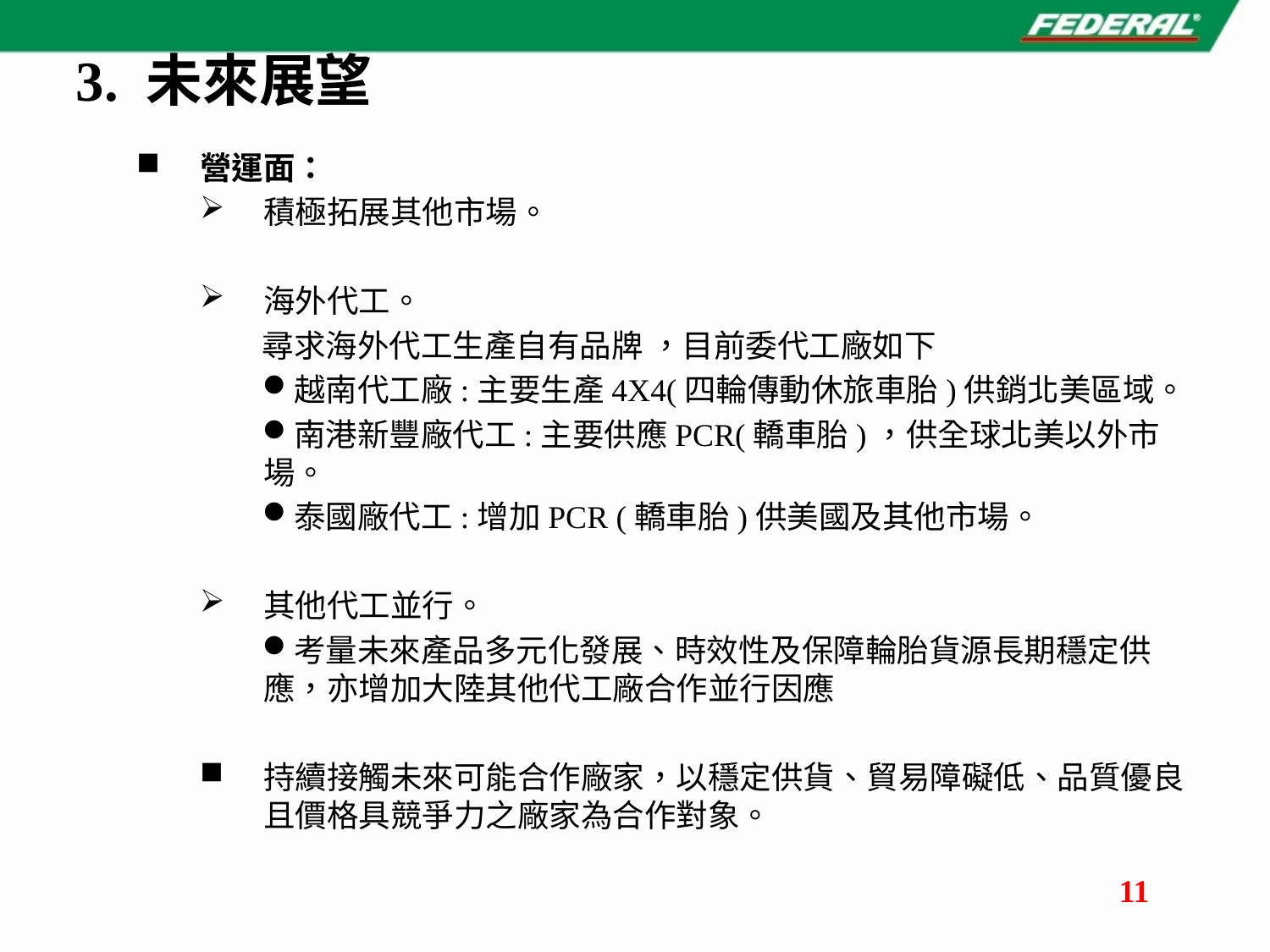

# 3. 未來展望

營運面：
積極拓展其他市場。

海外代工。
尋求海外代工生產自有品牌 ，目前委代工廠如下
越南代工廠:主要生產4X4(四輪傳動休旅車胎)供銷北美區域。
南港新豐廠代工:主要供應PCR(轎車胎)，供全球北美以外市場。
泰國廠代工:增加PCR (轎車胎)供美國及其他市場。

其他代工並行。
考量未來產品多元化發展、時效性及保障輪胎貨源長期穩定供應，亦增加大陸其他代工廠合作並行因應

持續接觸未來可能合作廠家，以穩定供貨、貿易障礙低、品質優良且價格具競爭力之廠家為合作對象。

11